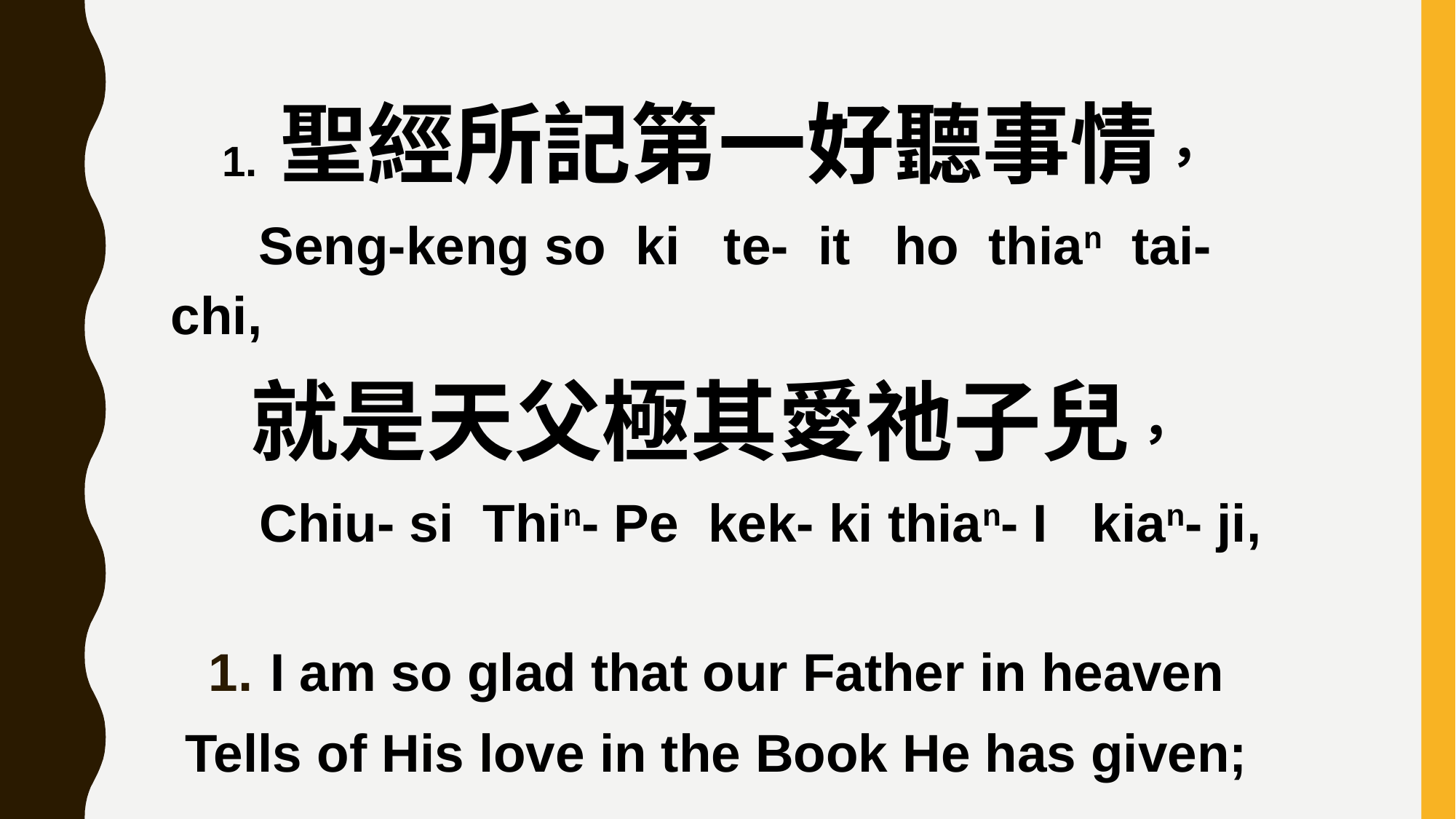

1. 聖經所記第一好聽事情，
       Seng-keng so  ki   te-  it   ho  thian  tai- chi,
就是天父極其愛祂子兒，
      Chiu- si  Thin- Pe  kek- ki thian- I   kian- ji,

I am so glad that our Father in heaven
Tells of His love in the Book He has given;